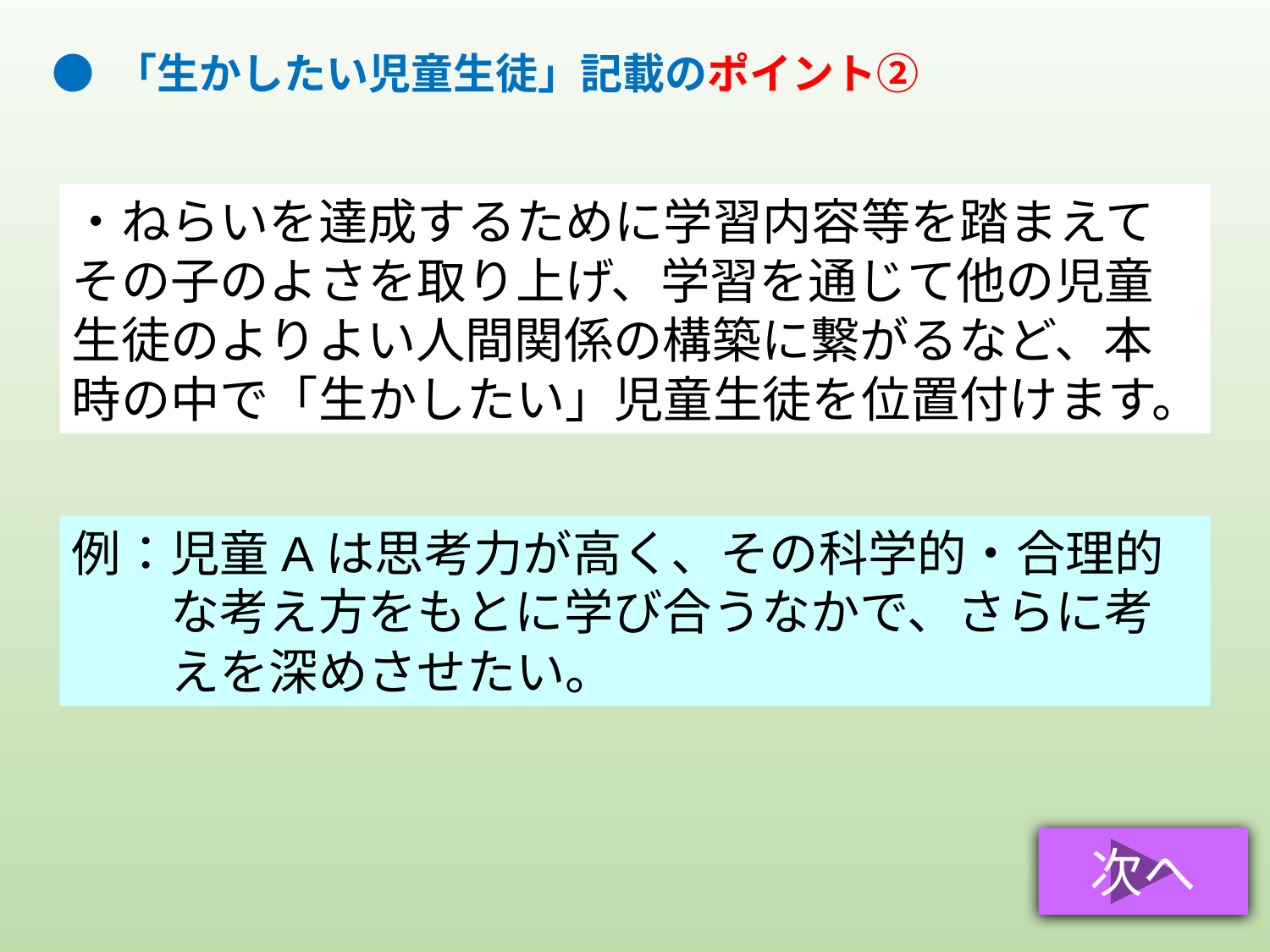

● 「生かしたい児童生徒」記載のポイント②
・ねらいを達成するために学習内容等を踏まえてその子のよさを取り上げ、学習を通じて他の児童生徒のよりよい人間関係の構築に繋がるなど、本時の中で「生かしたい」児童生徒を位置付けます。
例：児童Aは思考力が高く、その科学的・合理的
　　な考え方をもとに学び合うなかで、さらに考
　　えを深めさせたい。
次へ